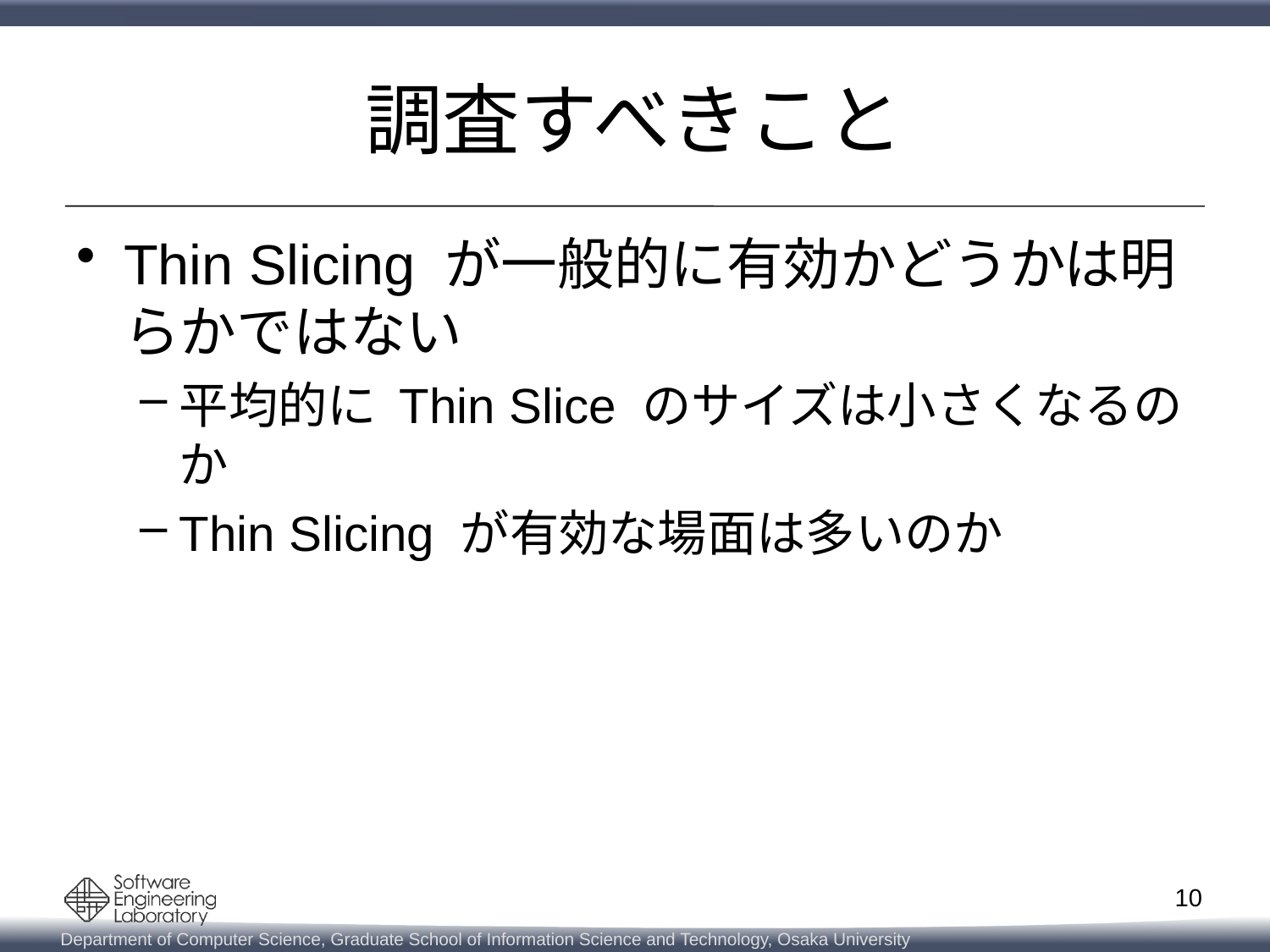

# 調査すべきこと
Thin Slicing が一般的に有効かどうかは明らかではない
平均的に Thin Slice のサイズは小さくなるのか
Thin Slicing が有効な場面は多いのか
10